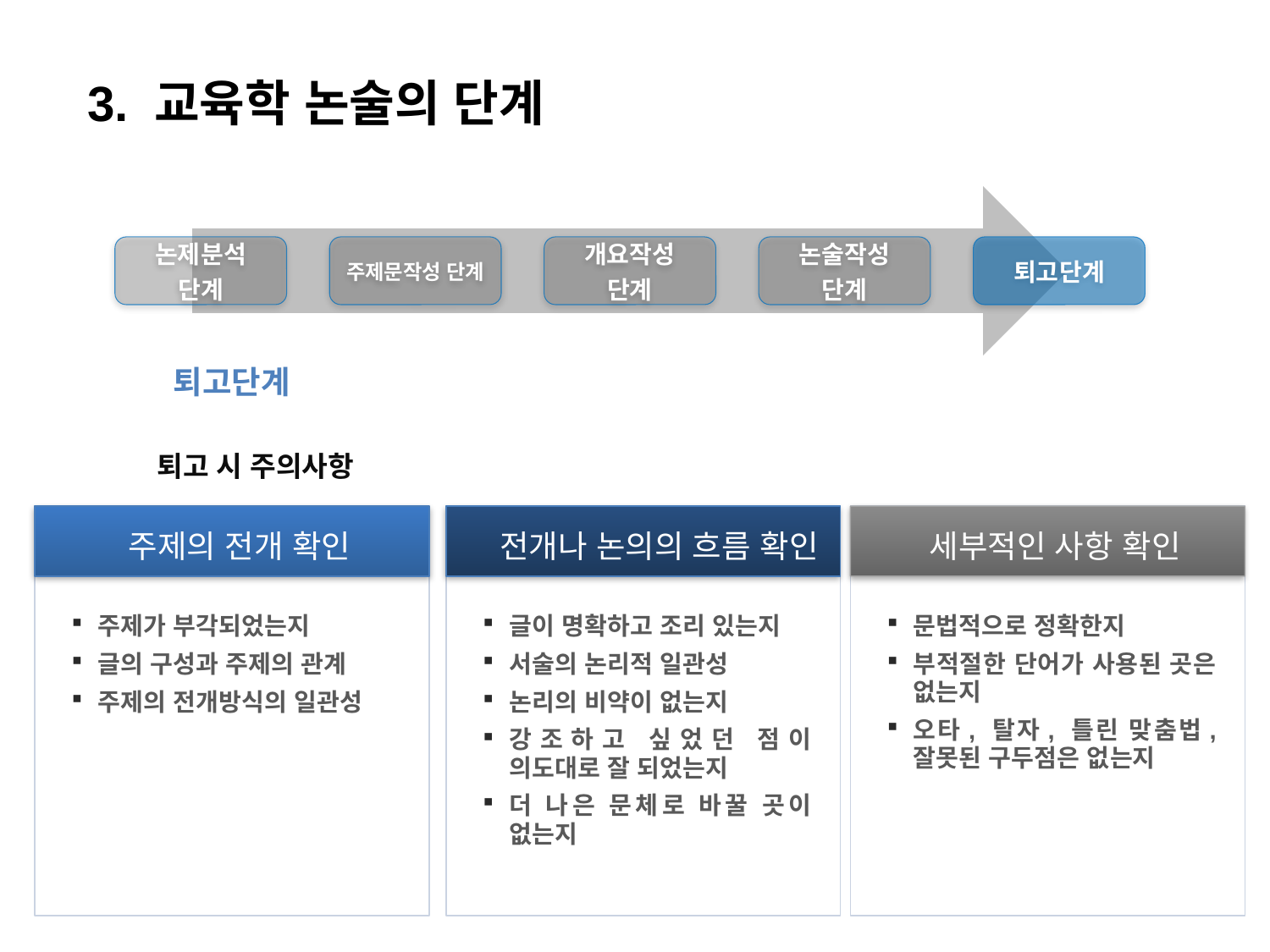

3. 교육학 논술의 단계
논제분석 단계
퇴고단계
주제문작성 단계
개요작성 단계
논술작성 단계
퇴고단계
퇴고 시 주의사항

주제의 전개 확인
주제가 부각되었는지
글의 구성과 주제의 관계
주제의 전개방식의 일관성

전개나 논의의 흐름 확인
글이 명확하고 조리 있는지
서술의 논리적 일관성
논리의 비약이 없는지
강조하고 싶었던 점이 의도대로 잘 되었는지
더 나은 문체로 바꿀 곳이 없는지

세부적인 사항 확인
문법적으로 정확한지
부적절한 단어가 사용된 곳은 없는지
오타, 탈자, 틀린 맞춤법, 잘못된 구두점은 없는지